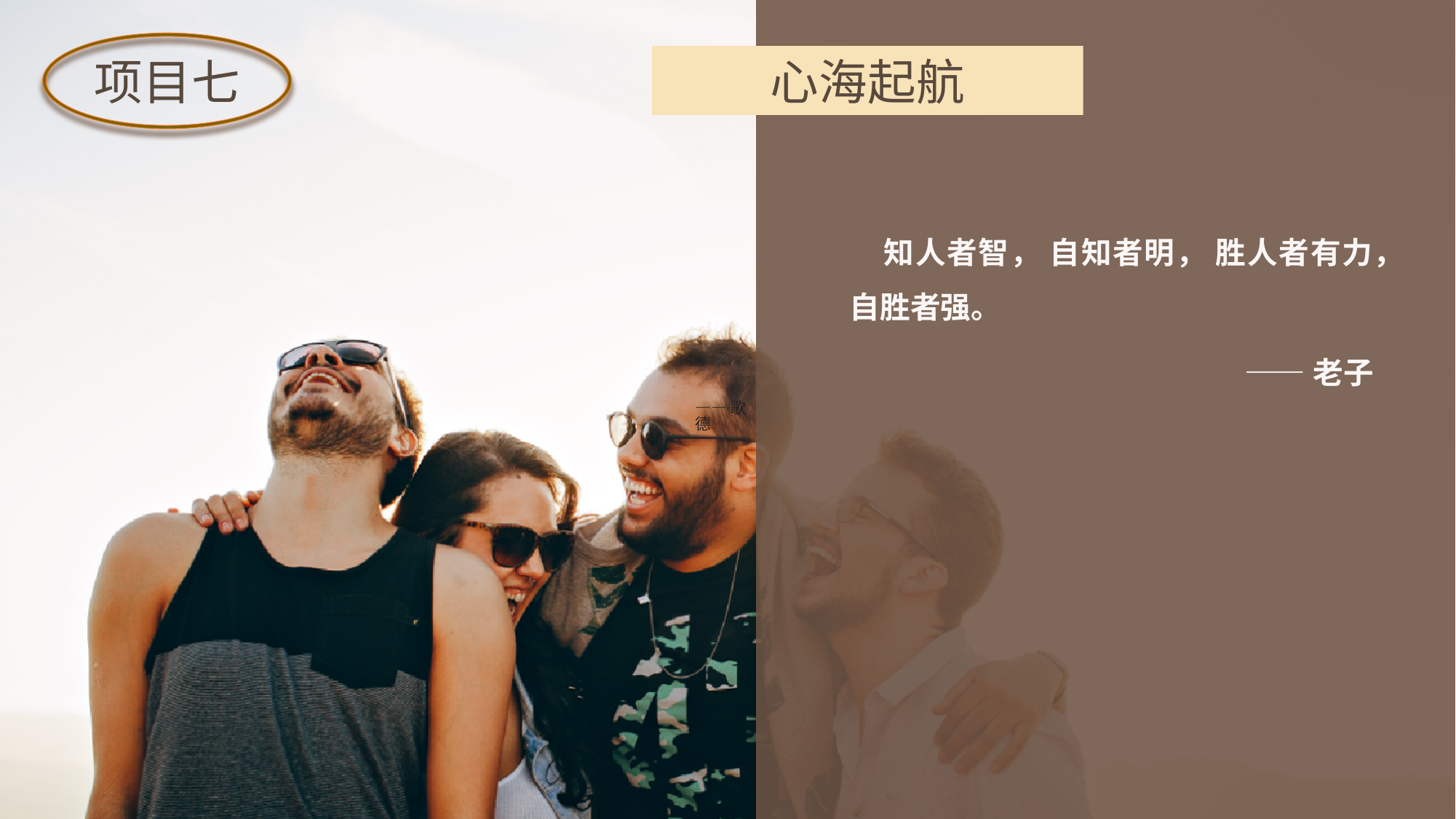

项目七
心海起航
    知人者智， 自知者明， 胜人者有力， 自胜者强。
                                         ——老子
——歌德